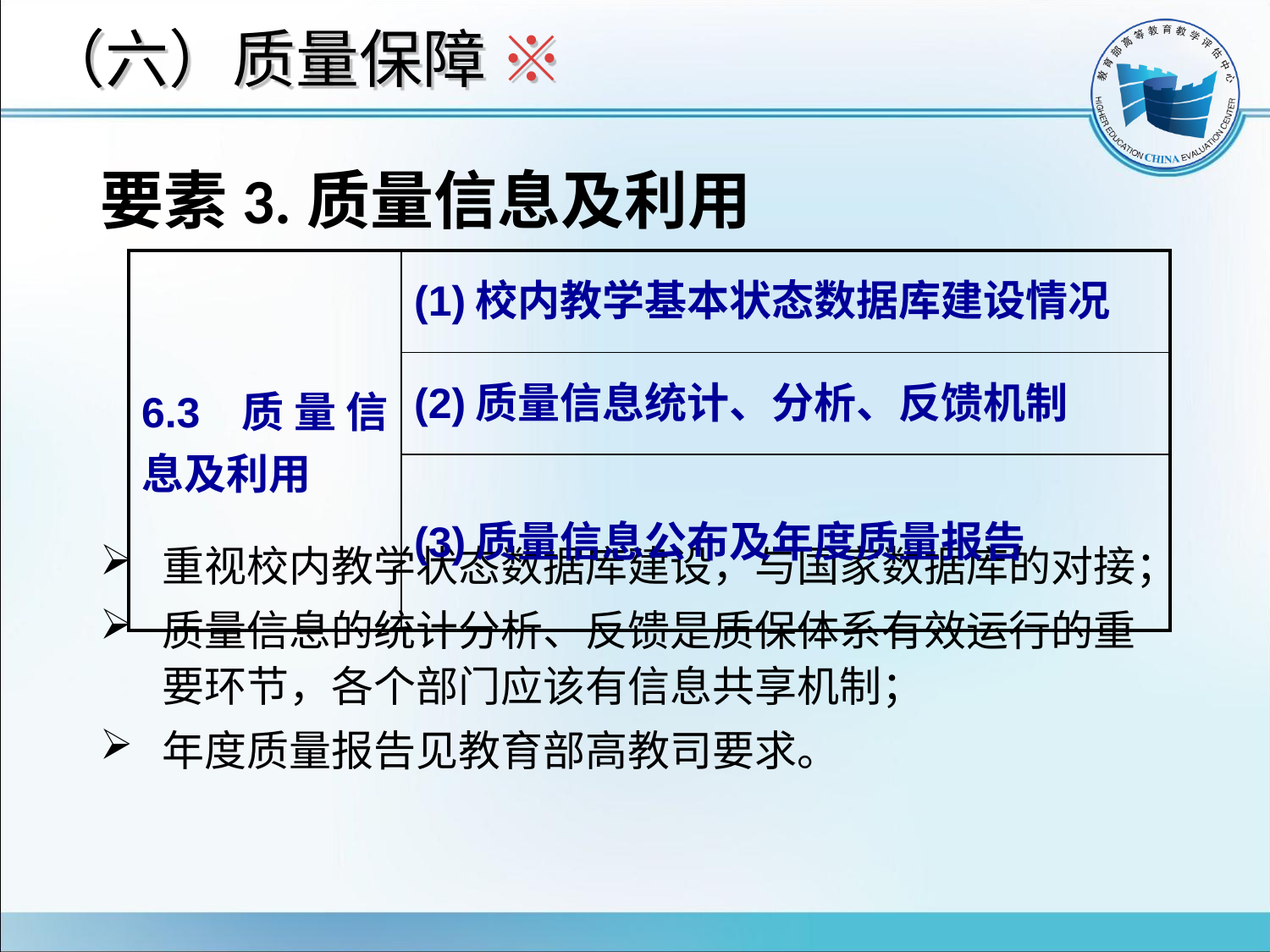

# （六）质量保障 ※
要素3.质量信息及利用

重视校内教学状态数据库建设，与国家数据库的对接；
质量信息的统计分析、反馈是质保体系有效运行的重要环节，各个部门应该有信息共享机制；
年度质量报告见教育部高教司要求。
| 6.3 质量信息及利用 | (1)校内教学基本状态数据库建设情况 |
| --- | --- |
|  | (2)质量信息统计、分析、反馈机制 |
|  | (3)质量信息公布及年度质量报告 |
53